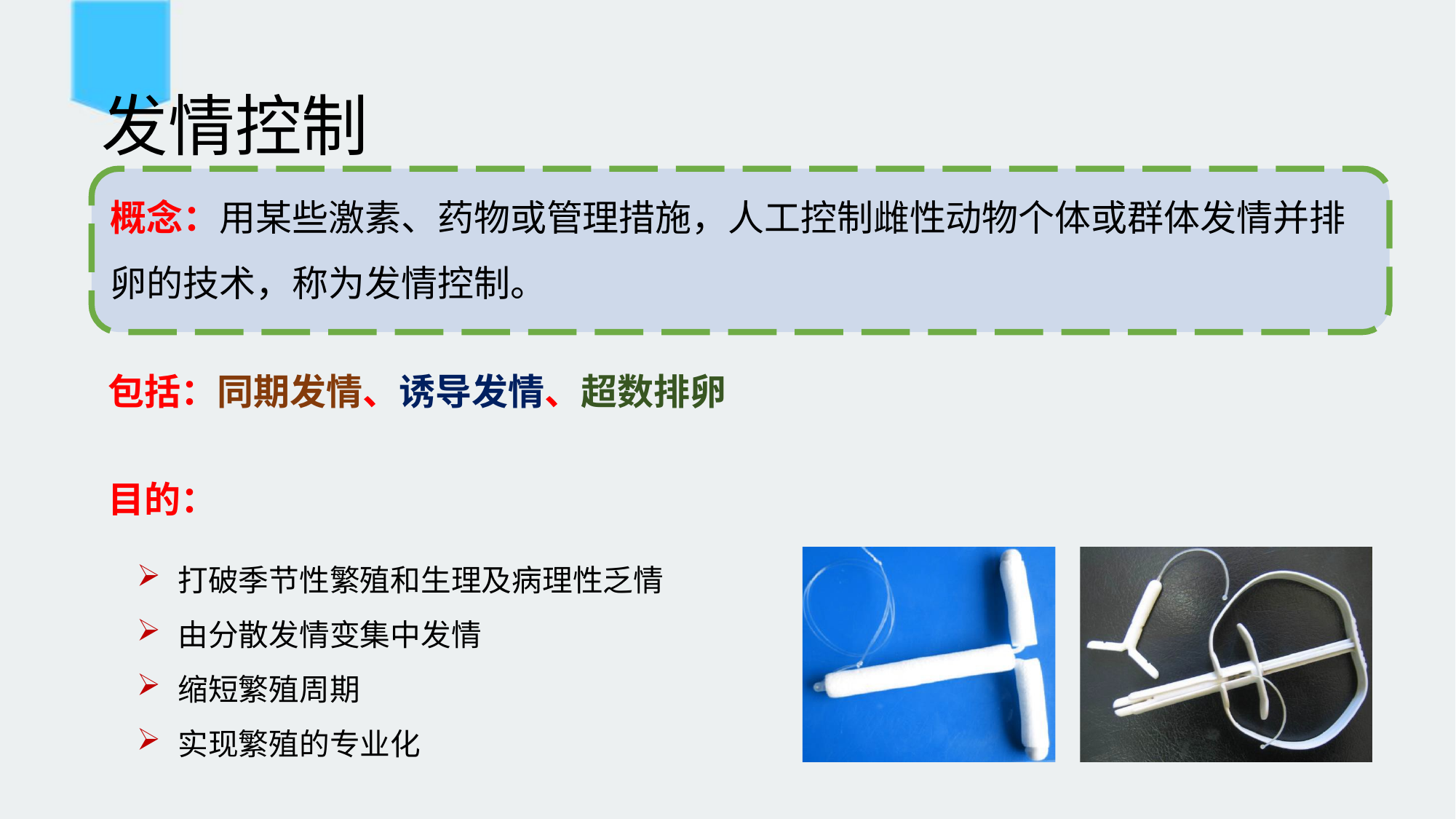

# 发情控制

概念：用某些激素、药物或管理措施，人工控制雌性动物个体或群体发情并排
卵的技术，称为发情控制。
包括：同期发情、诱导发情、超数排卵
目的：
打破季节性繁殖和生理及病理性乏情
由分散发情变集中发情
缩短繁殖周期
实现繁殖的专业化